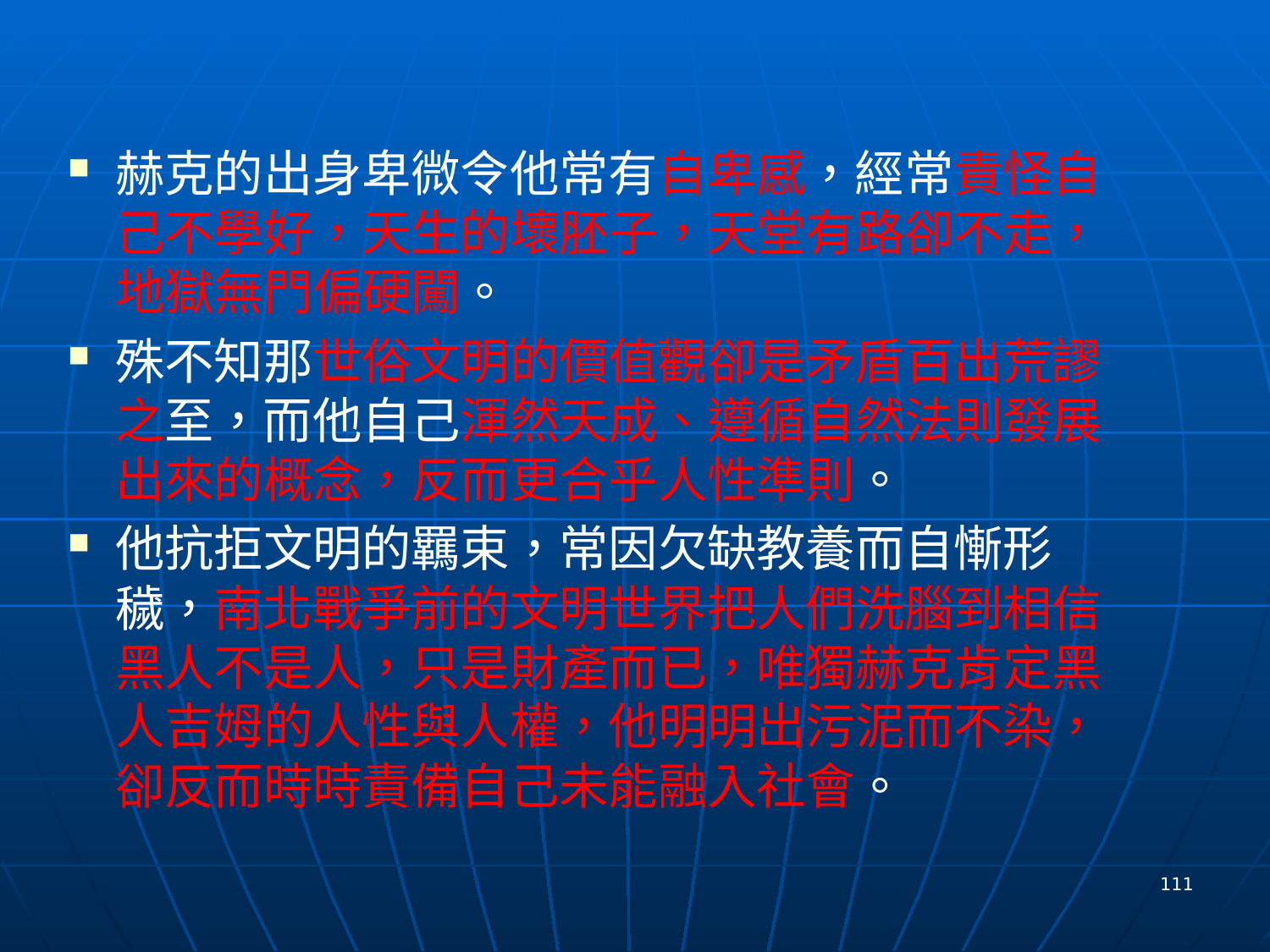

赫克的出身卑微令他常有自卑感，經常責怪自己不學好，天生的壞胚子，天堂有路卻不走，地獄無門偏硬闖。
殊不知那世俗文明的價值觀卻是矛盾百出荒謬之至，而他自己渾然天成、遵循自然法則發展出來的概念，反而更合乎人性準則。
他抗拒文明的羈束，常因欠缺教養而自慚形穢，南北戰爭前的文明世界把人們洗腦到相信黑人不是人，只是財產而已，唯獨赫克肯定黑人吉姆的人性與人權，他明明出污泥而不染，卻反而時時責備自己未能融入社會。

111